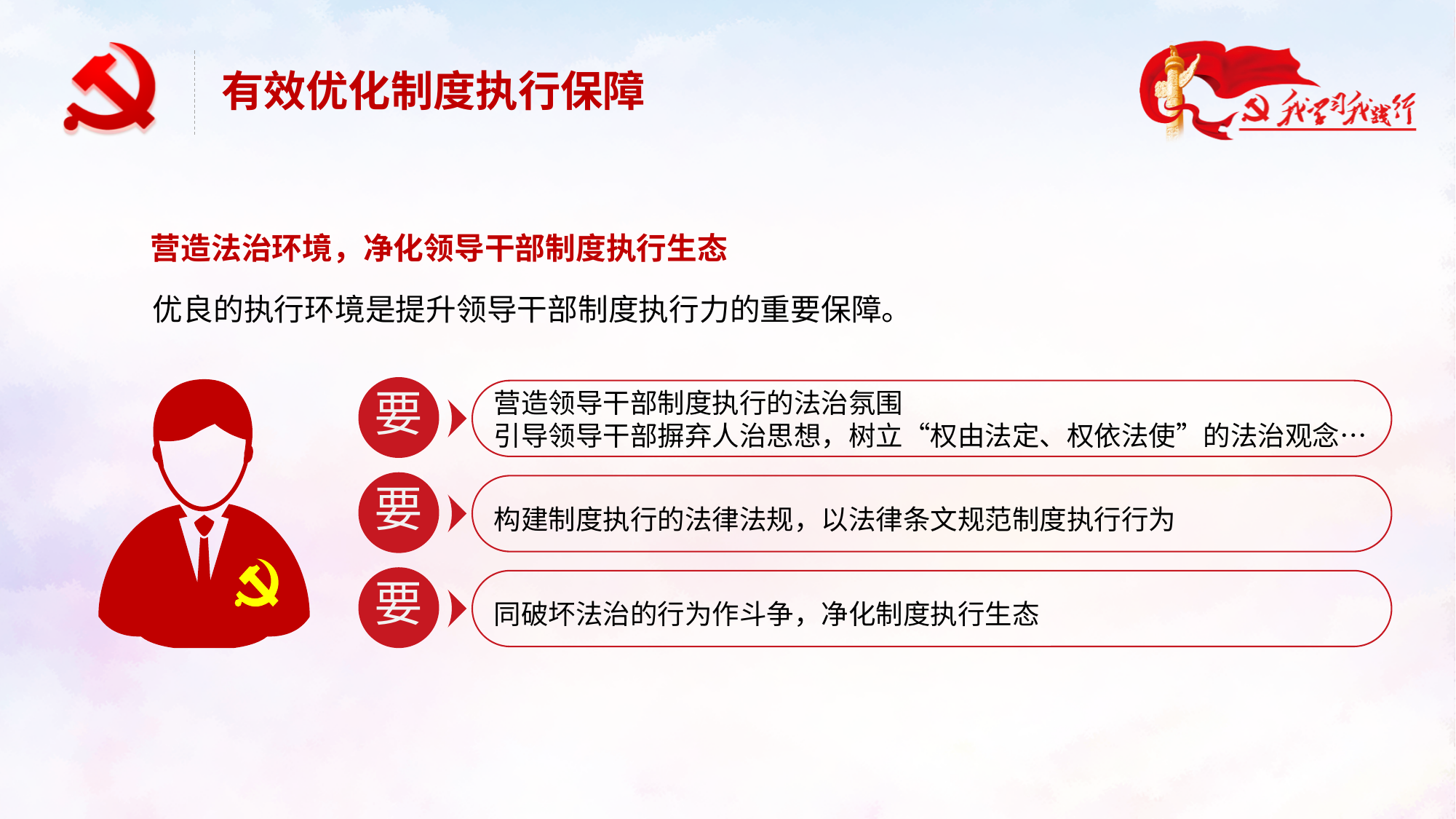

有效优化制度执行保障
营造法治环境，净化领导干部制度执行生态
优良的执行环境是提升领导干部制度执行力的重要保障。

要

营造领导干部制度执行的法治氛围
引导领导干部摒弃人治思想，树立“权由法定、权依法使”的法治观念…

要
构建制度执行的法律法规，以法律条文规范制度执行行为

要
同破坏法治的行为作斗争，净化制度执行生态